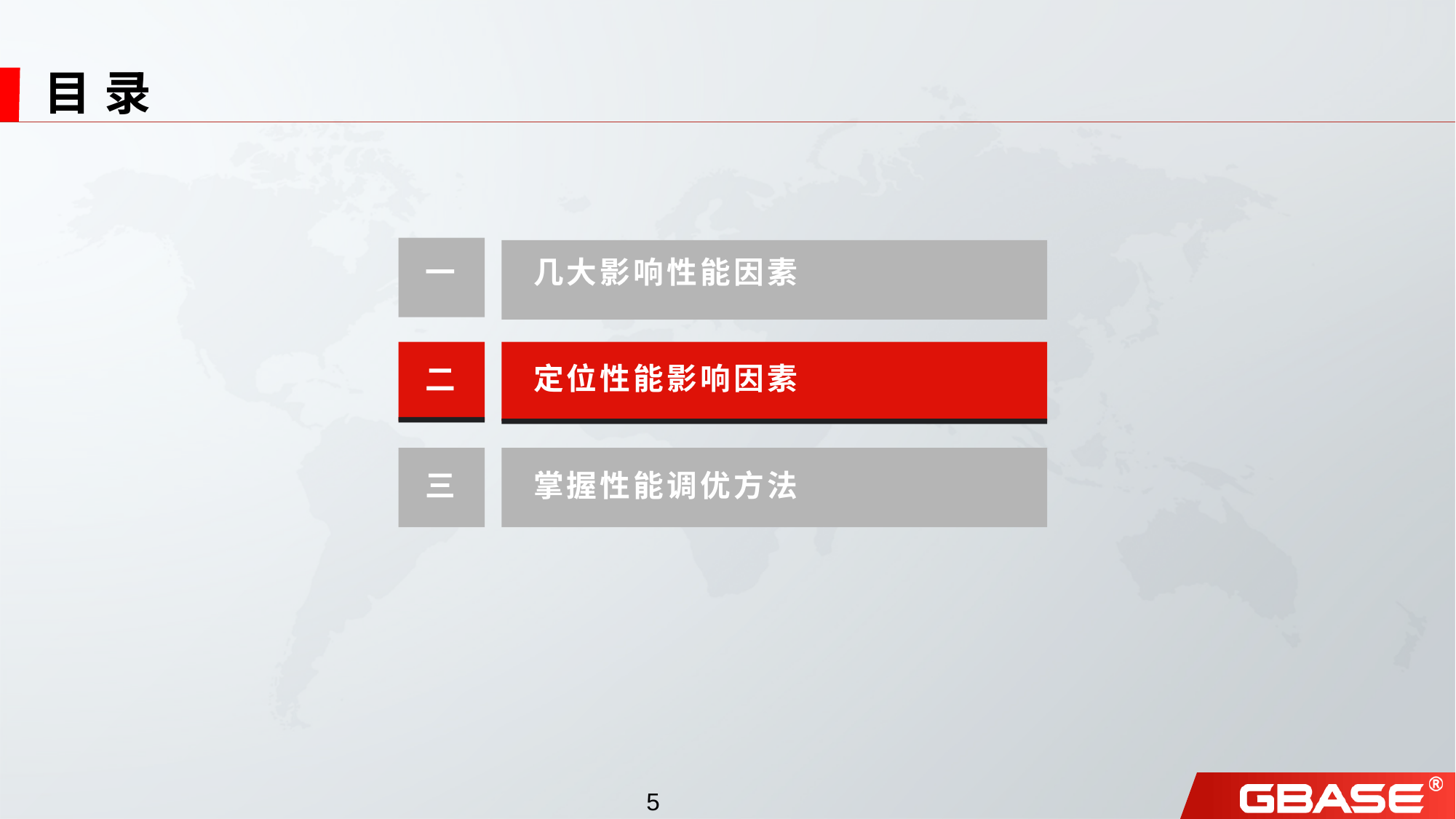

# 目 录

一
几大影响性能因素

定位性能影响因素
二

掌握性能调优方法
三